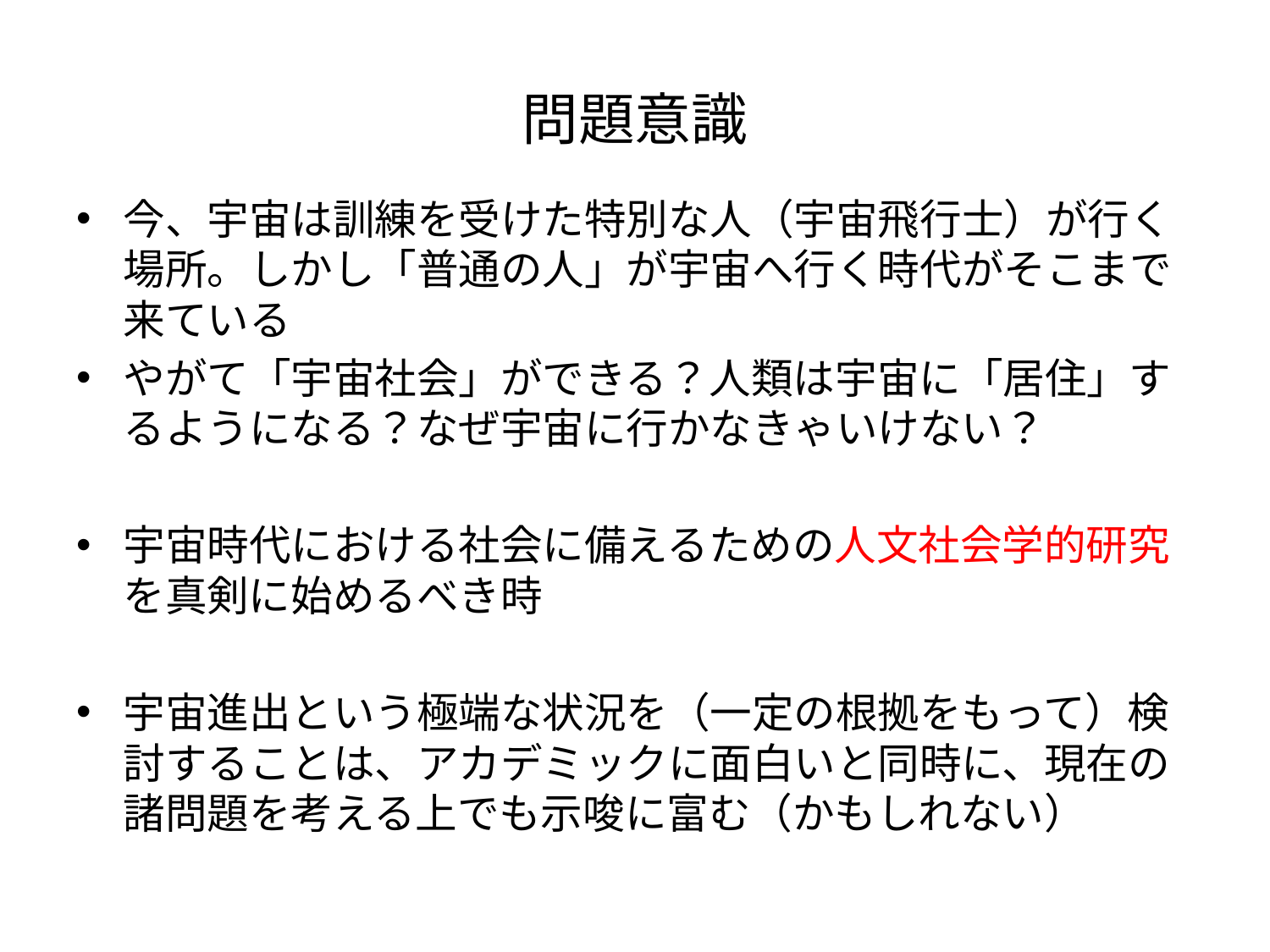

# 問題意識
今、宇宙は訓練を受けた特別な人（宇宙飛行士）が行く場所。しかし「普通の人」が宇宙へ行く時代がそこまで来ている
やがて「宇宙社会」ができる？人類は宇宙に「居住」するようになる？なぜ宇宙に行かなきゃいけない？

宇宙時代における社会に備えるための人文社会学的研究を真剣に始めるべき時

宇宙進出という極端な状況を（一定の根拠をもって）検討することは、アカデミックに面白いと同時に、現在の諸問題を考える上でも示唆に富む（かもしれない）